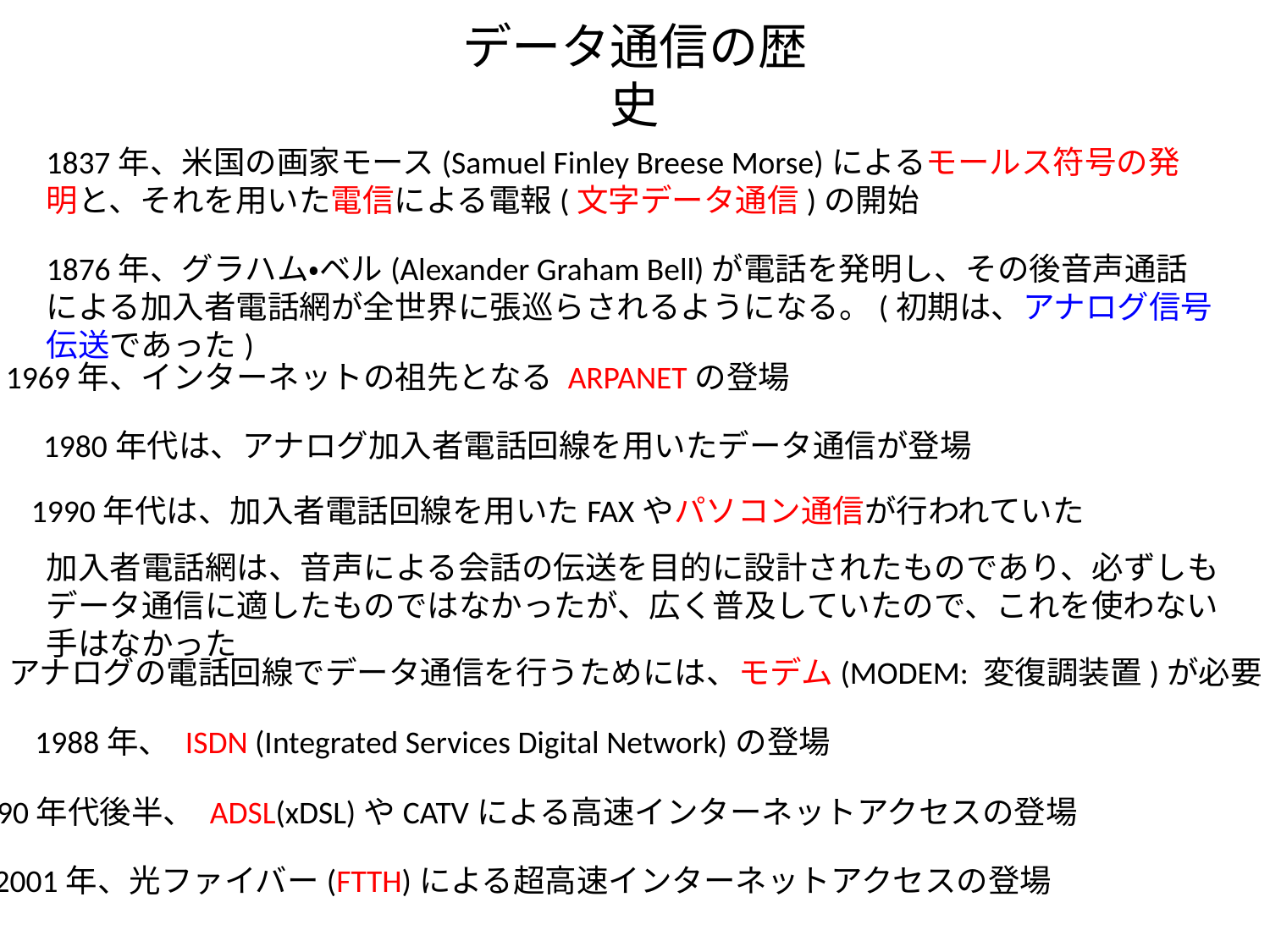

# データ通信の歴史
1837年、米国の画家モース(Samuel Finley Breese Morse)によるモールス符号の発明と、それを用いた電信による電報(文字データ通信)の開始
1876年、グラハム・ベル(Alexander Graham Bell)が電話を発明し、その後音声通話による加入者電話網が全世界に張巡らされるようになる。(初期は、アナログ信号伝送であった)
1969年、インターネットの祖先となる ARPANETの登場
1980年代は、アナログ加入者電話回線を用いたデータ通信が登場
1990年代は、加入者電話回線を用いたFAXやパソコン通信が行われていた
加入者電話網は、音声による会話の伝送を目的に設計されたものであり、必ずしもデータ通信に適したものではなかったが、広く普及していたので、これを使わない手はなかった
アナログの電話回線でデータ通信を行うためには、モデム(MODEM: 変復調装置)が必要
1988年、 ISDN (Integrated Services Digital Network)の登場
90年代後半、 ADSL(xDSL)やCATVによる高速インターネットアクセスの登場
2001年、光ファイバー(FTTH)による超高速インターネットアクセスの登場